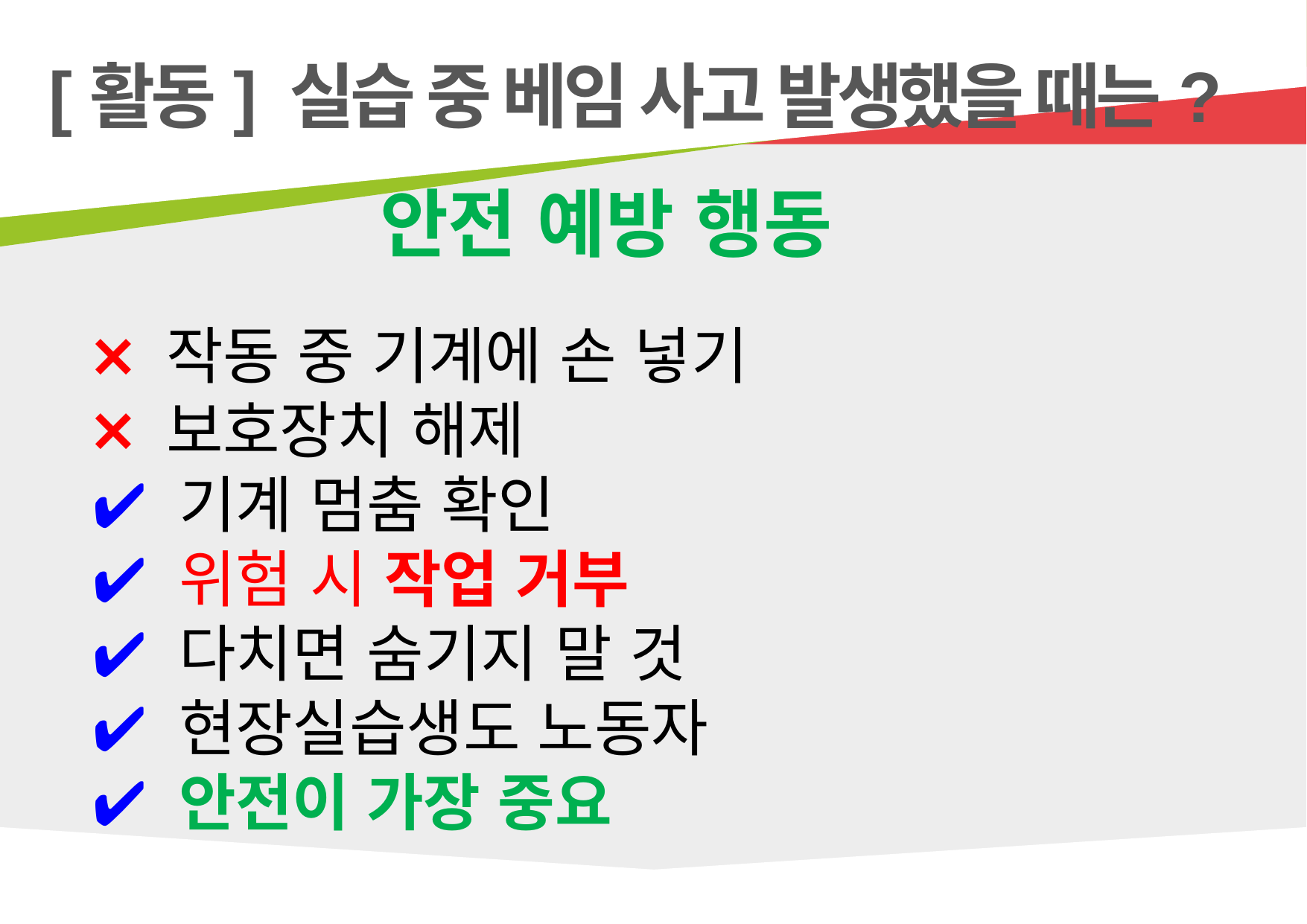

[활동] 실습 중 베임 사고 발생했을 때는?
안전 예방 행동
❌ 작동 중 기계에 손 넣기
❌ 보호장치 해제
✔ 기계 멈춤 확인
✔ 위험 시 작업 거부
✔ 다치면 숨기지 말 것
✔ 현장실습생도 노동자
✔ 안전이 가장 중요